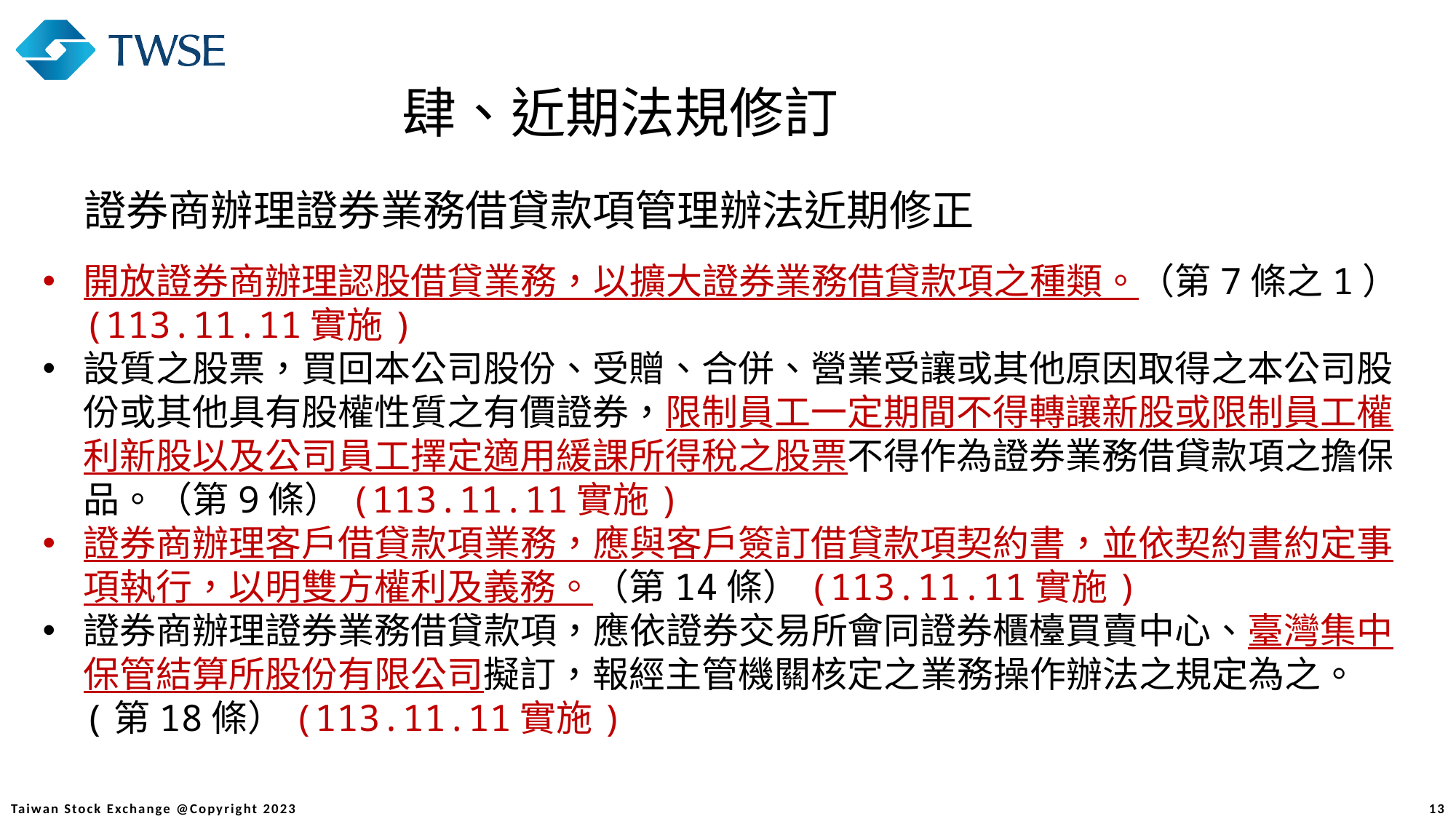

肆、近期法規修訂

證券商辦理證券業務借貸款項管理辦法近期修正
開放證券商辦理認股借貸業務，以擴大證券業務借貸款項之種類。（第7條之1）(113.11.11實施)
設質之股票，買回本公司股份、受贈、合併、營業受讓或其他原因取得之本公司股份或其他具有股權性質之有價證券，限制員工一定期間不得轉讓新股或限制員工權利新股以及公司員工擇定適用緩課所得稅之股票不得作為證券業務借貸款項之擔保品。（第9條）(113.11.11實施)
證券商辦理客戶借貸款項業務，應與客戶簽訂借貸款項契約書，並依契約書約定事項執行，以明雙方權利及義務。（第14條）(113.11.11實施)
證券商辦理證券業務借貸款項，應依證券交易所會同證券櫃檯買賣中心、臺灣集中保管結算所股份有限公司擬訂，報經主管機關核定之業務操作辦法之規定為之。(第18條）(113.11.11實施)

13